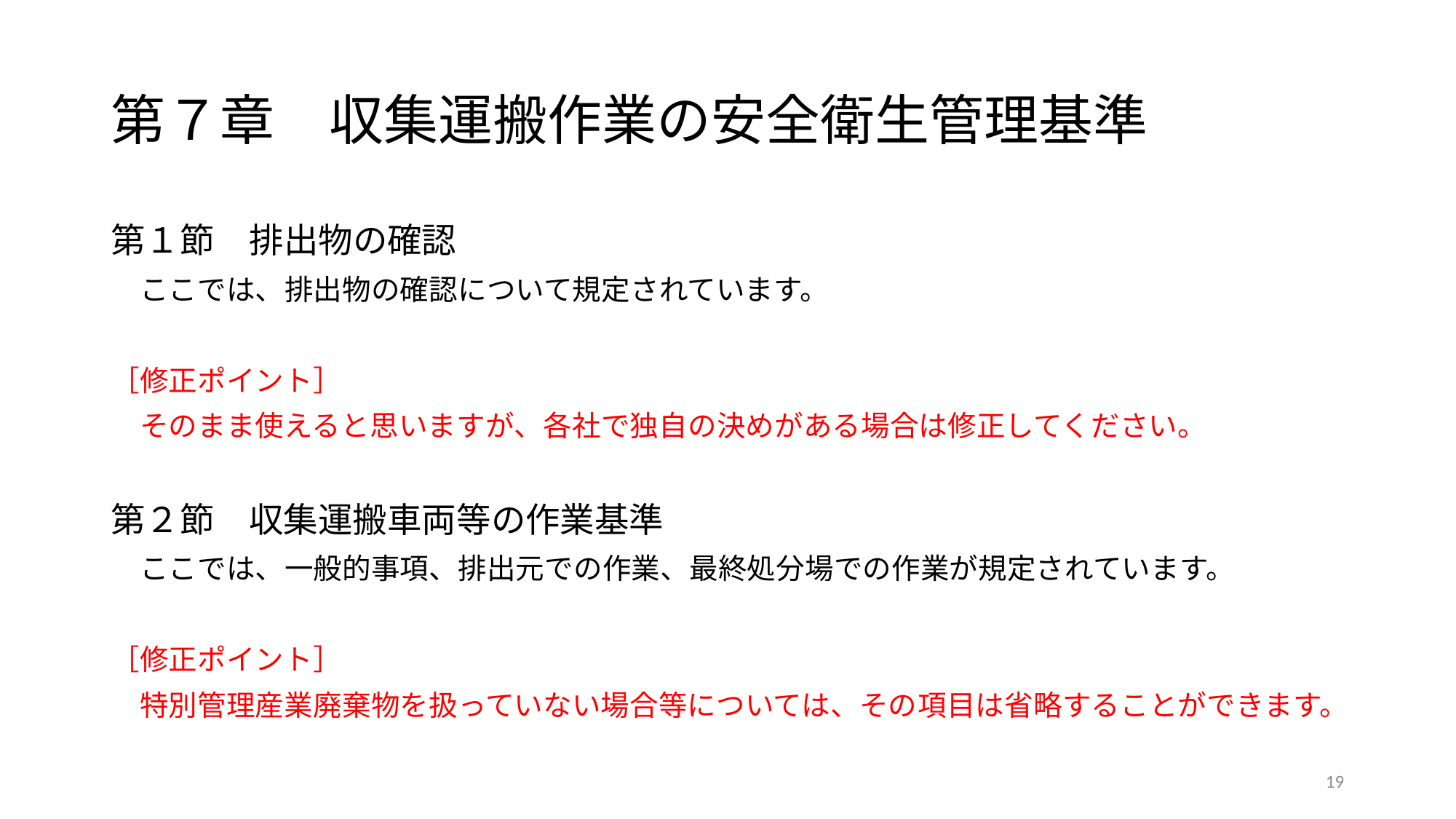

# 第７章　収集運搬作業の安全衛生管理基準
第１節　排出物の確認
　ここでは、排出物の確認について規定されています。

［修正ポイント］
　そのまま使えると思いますが、各社で独自の決めがある場合は修正してください。

第２節　収集運搬車両等の作業基準
　ここでは、一般的事項、排出元での作業、最終処分場での作業が規定されています。

［修正ポイント］
　特別管理産業廃棄物を扱っていない場合等については、その項目は省略することができます。
19